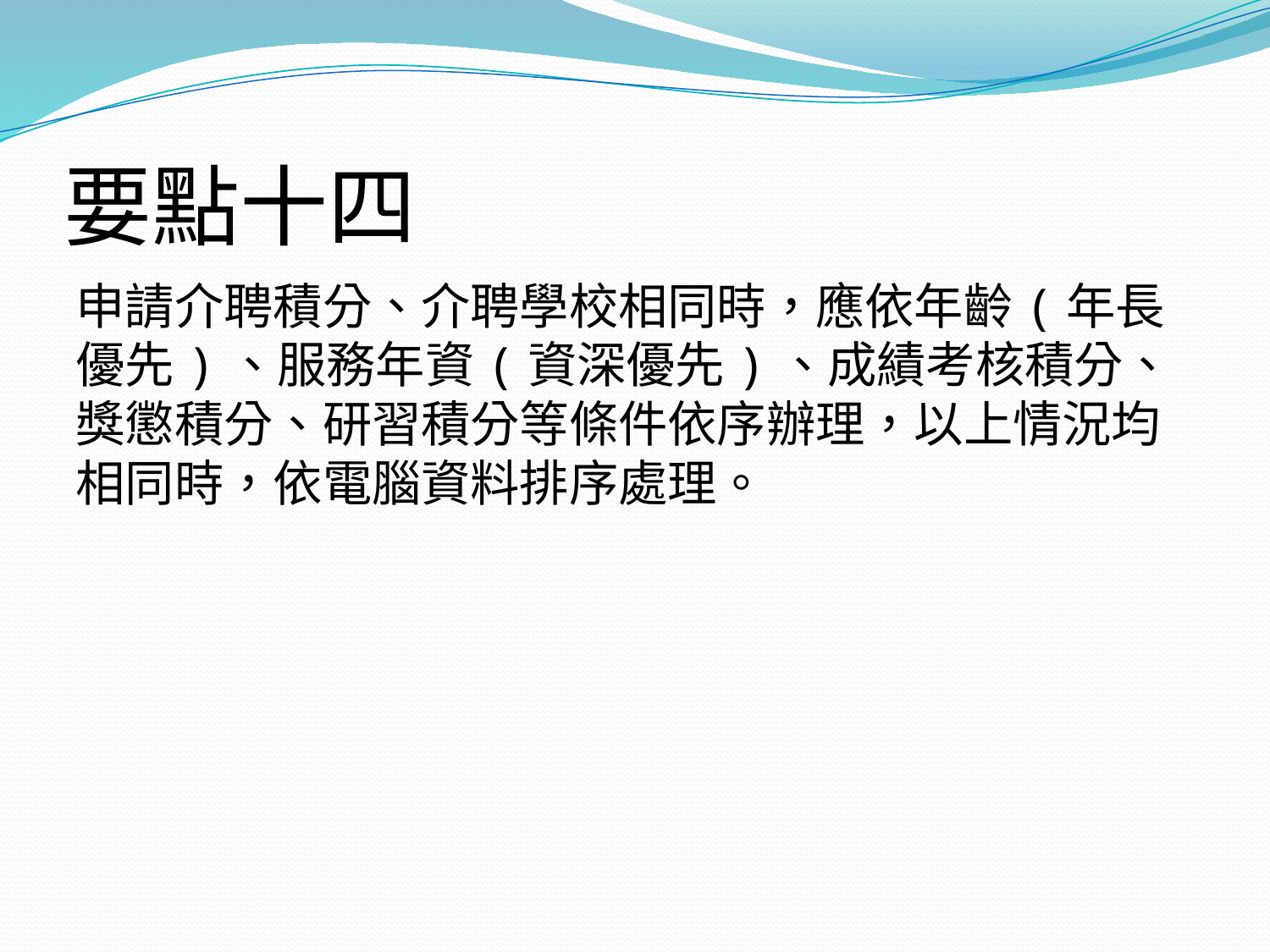

# 要點十四
申請介聘積分、介聘學校相同時，應依年齡(年長優先)、服務年資(資深優先)、成績考核積分、獎懲積分、研習積分等條件依序辦理，以上情況均相同時，依電腦資料排序處理。